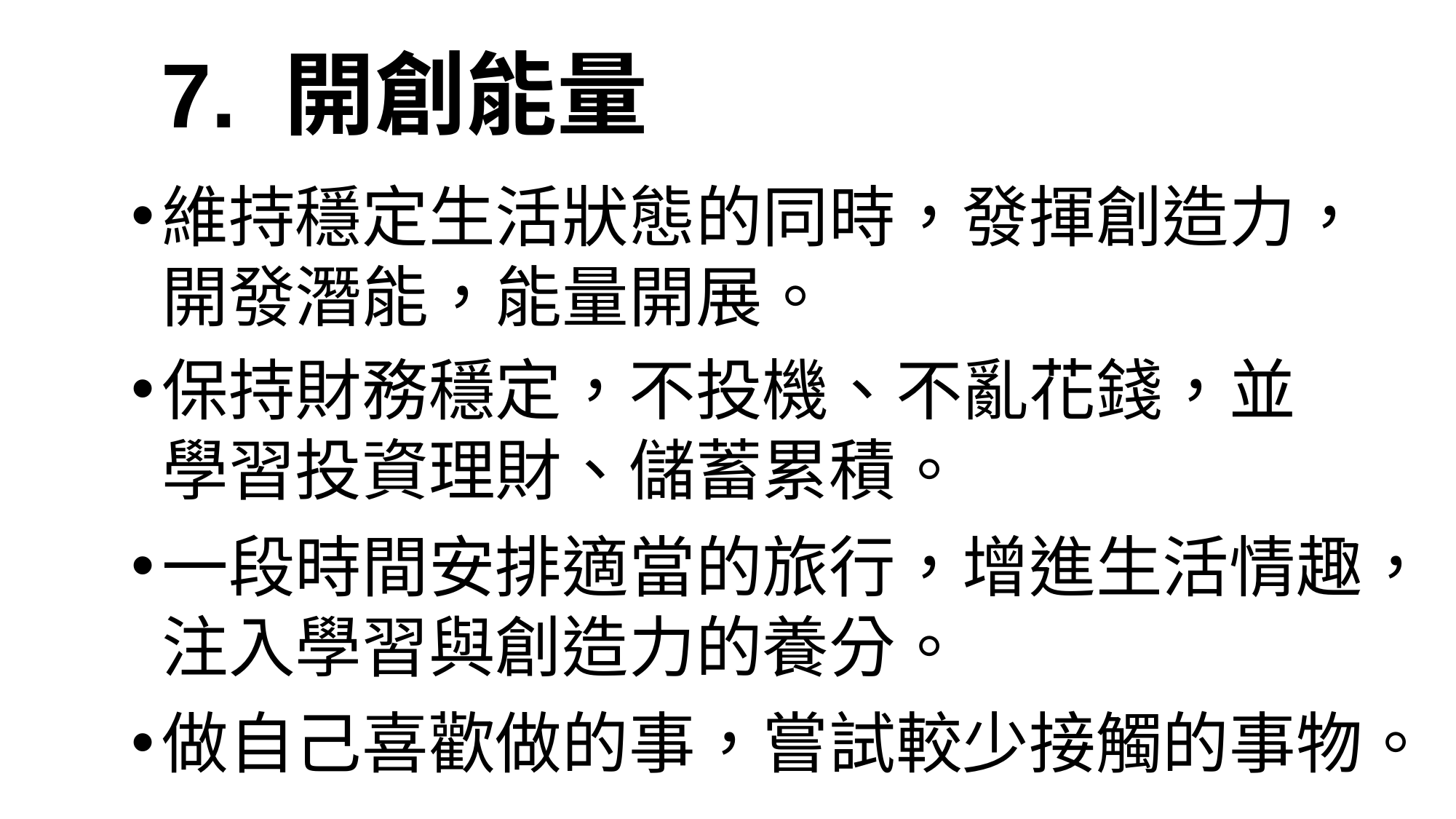

# 7. 開創能量
維持穩定生活狀態的同時，發揮創造力，開發潛能，能量開展。
保持財務穩定，不投機、不亂花錢，並學習投資理財、儲蓄累積。
一段時間安排適當的旅行，增進生活情趣，注入學習與創造力的養分。
做自己喜歡做的事，嘗試較少接觸的事物。